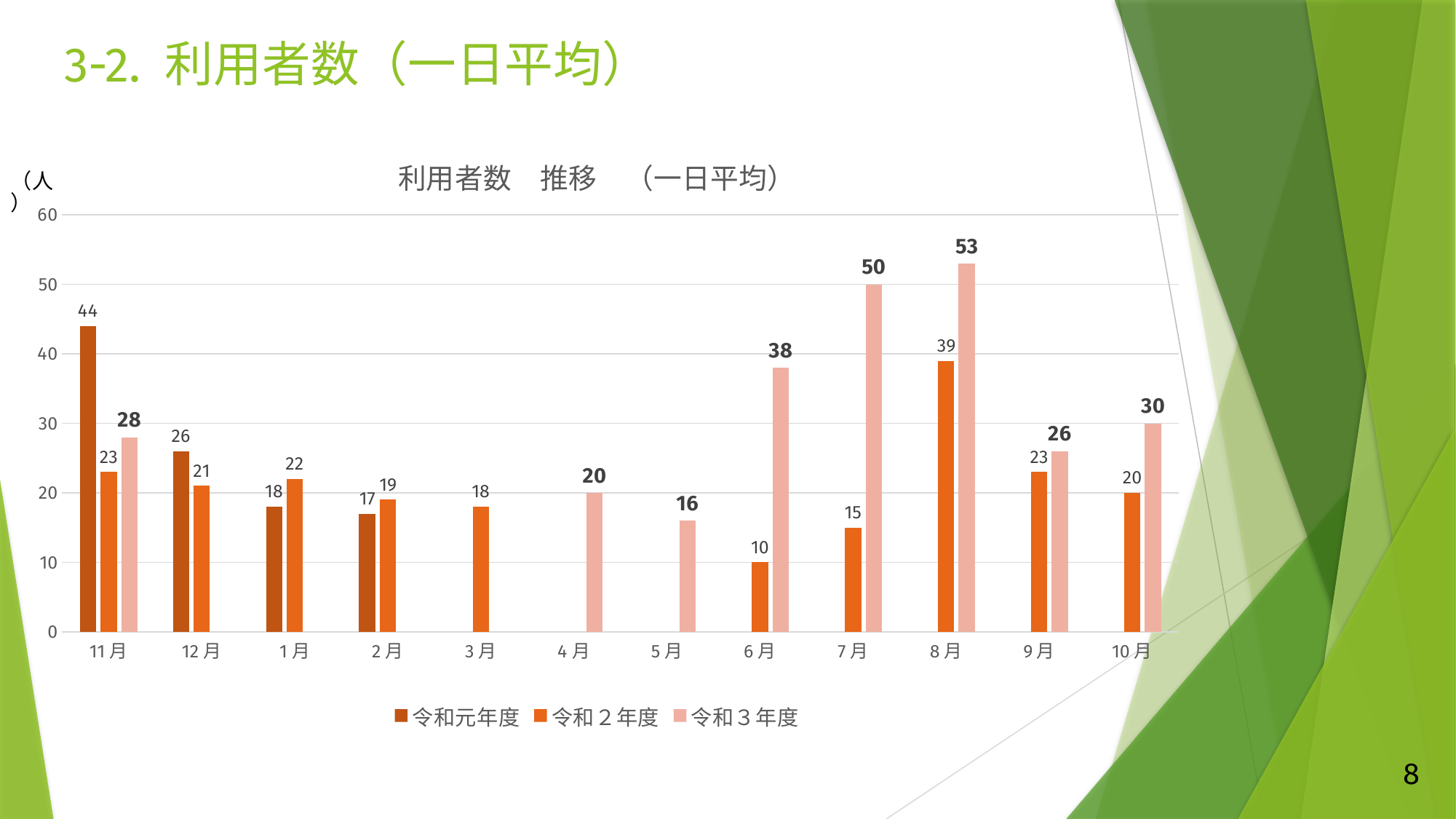

# 3-2. 利用者数（一日平均）

### Chart: 利用者数　推移　（一日平均）

| Category | 令和元年度 | 令和２年度 | 令和３年度 |
|---|---|---|---|
| 11月 | 44.0 | 23.0 | 28.0 |
| 12月 | 26.0 | 21.0 | None |
| 1月 | 18.0 | 22.0 | None |
| 2月 | 17.0 | 19.0 | None |
| 3月 | None | 18.0 | None |
| 4月 | None | None | 20.0 |
| 5月 | None | None | 16.0 |
| 6月 | None | 10.0 | 38.0 |
| 7月 | None | 15.0 | 50.0 |
| 8月 | None | 39.0 | 53.0 |
| 9月 | None | 23.0 | 26.0 |
| 10月 | None | 20.0 | 30.0 |
8